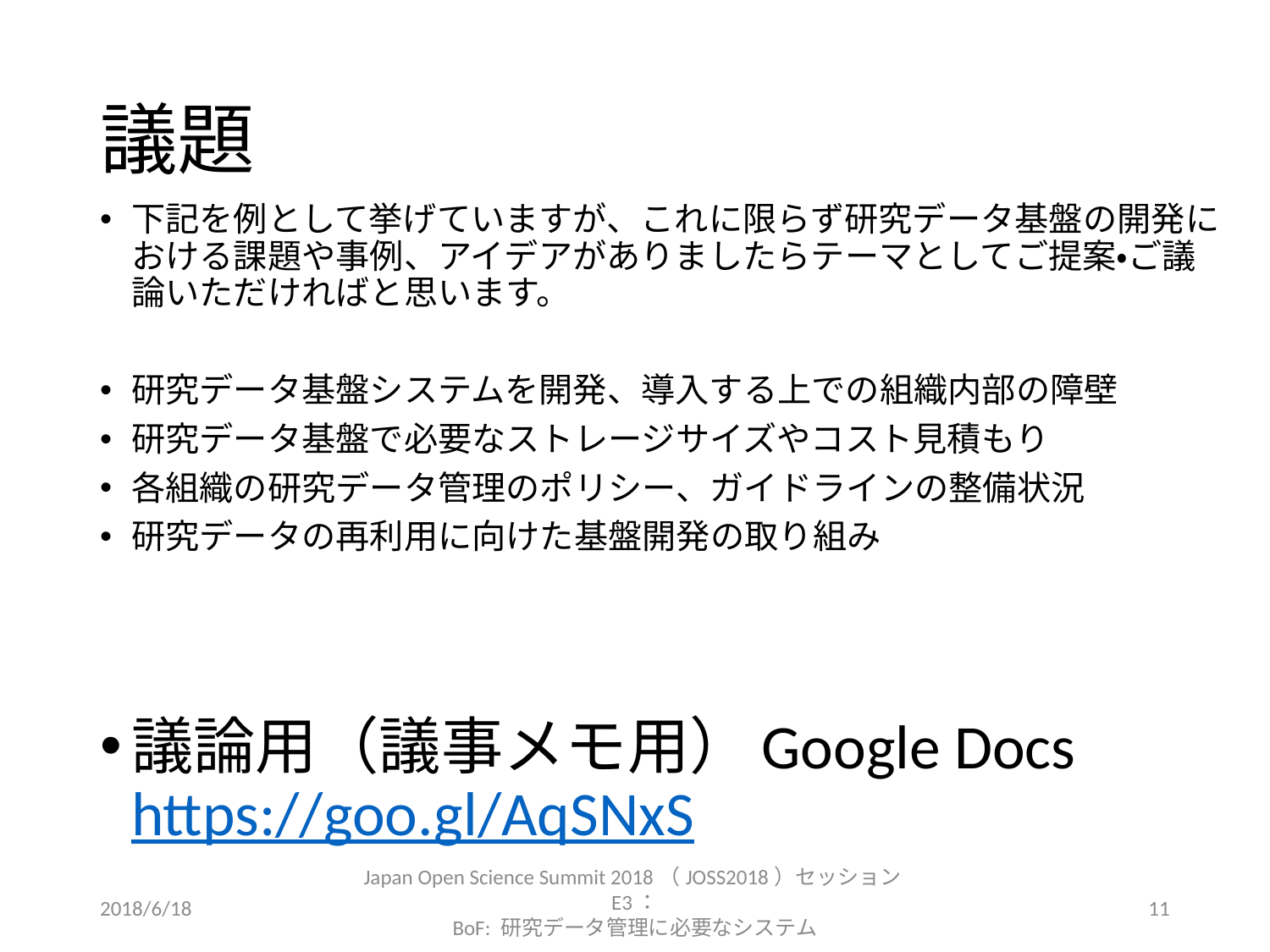

# 議題
下記を例として挙げていますが、これに限らず研究データ基盤の開発における課題や事例、アイデアがありましたらテーマとしてご提案・ご議論いただければと思います。

研究データ基盤システムを開発、導入する上での組織内部の障壁
研究データ基盤で必要なストレージサイズやコスト見積もり
各組織の研究データ管理のポリシー、ガイドラインの整備状況
研究データの再利用に向けた基盤開発の取り組み

議論用（議事メモ用）Google Docs　https://goo.gl/AqSNxS
Japan Open Science Summit 2018（JOSS2018）セッションE3：
BoF: 研究データ管理に必要なシステム
2018/6/18
11